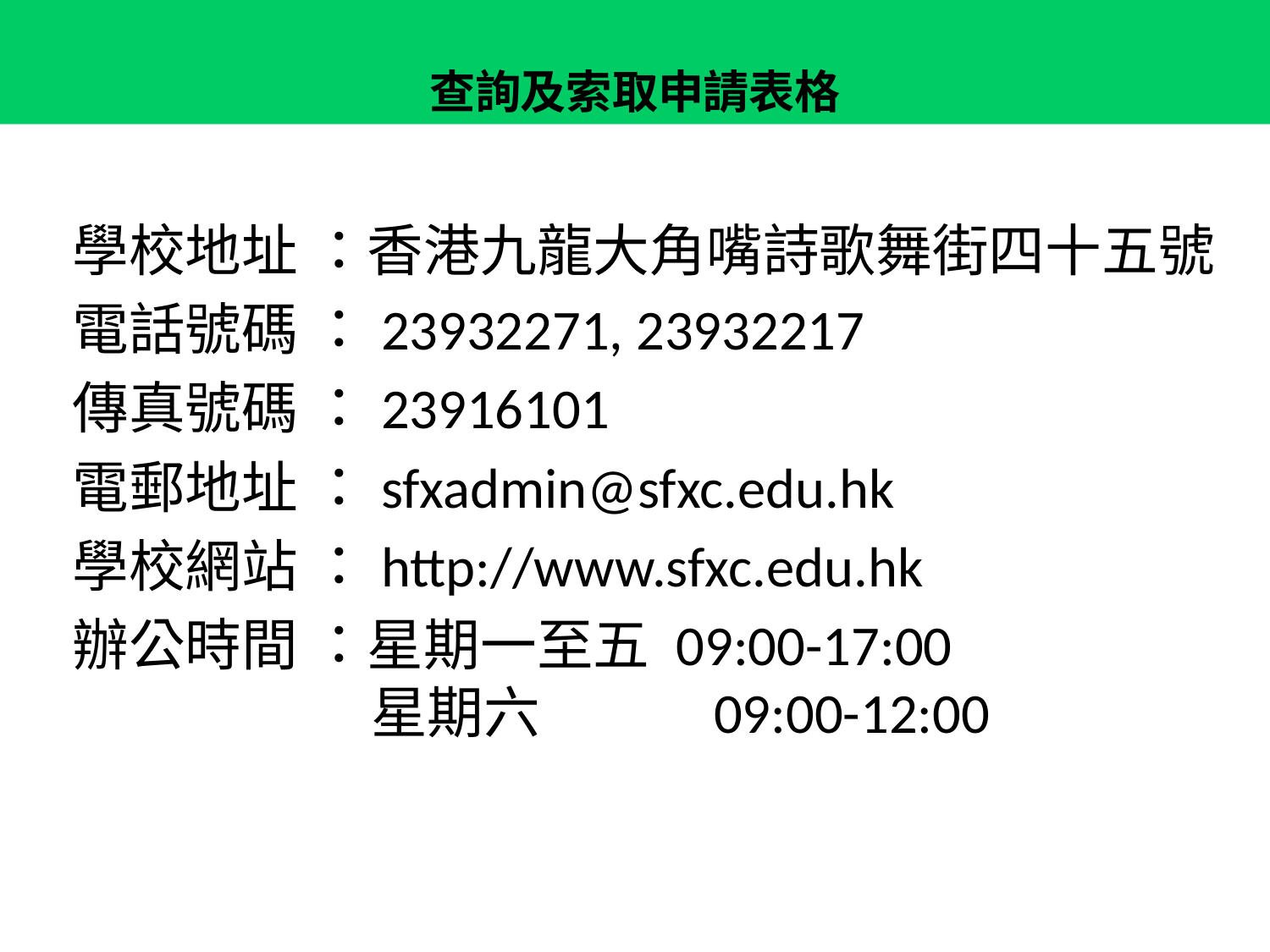

# 查詢及索取申請表格

學校地址 ：香港九龍大角嘴詩歌舞街四十五號
電話號碼 ：23932271, 23932217
傳真號碼 ：23916101
電郵地址 ：sfxadmin@sfxc.edu.hk
學校網站 ：http://www.sfxc.edu.hk
辦公時間 ：星期一至五 09:00-17:00
                    星期六 	       09:00-12:00